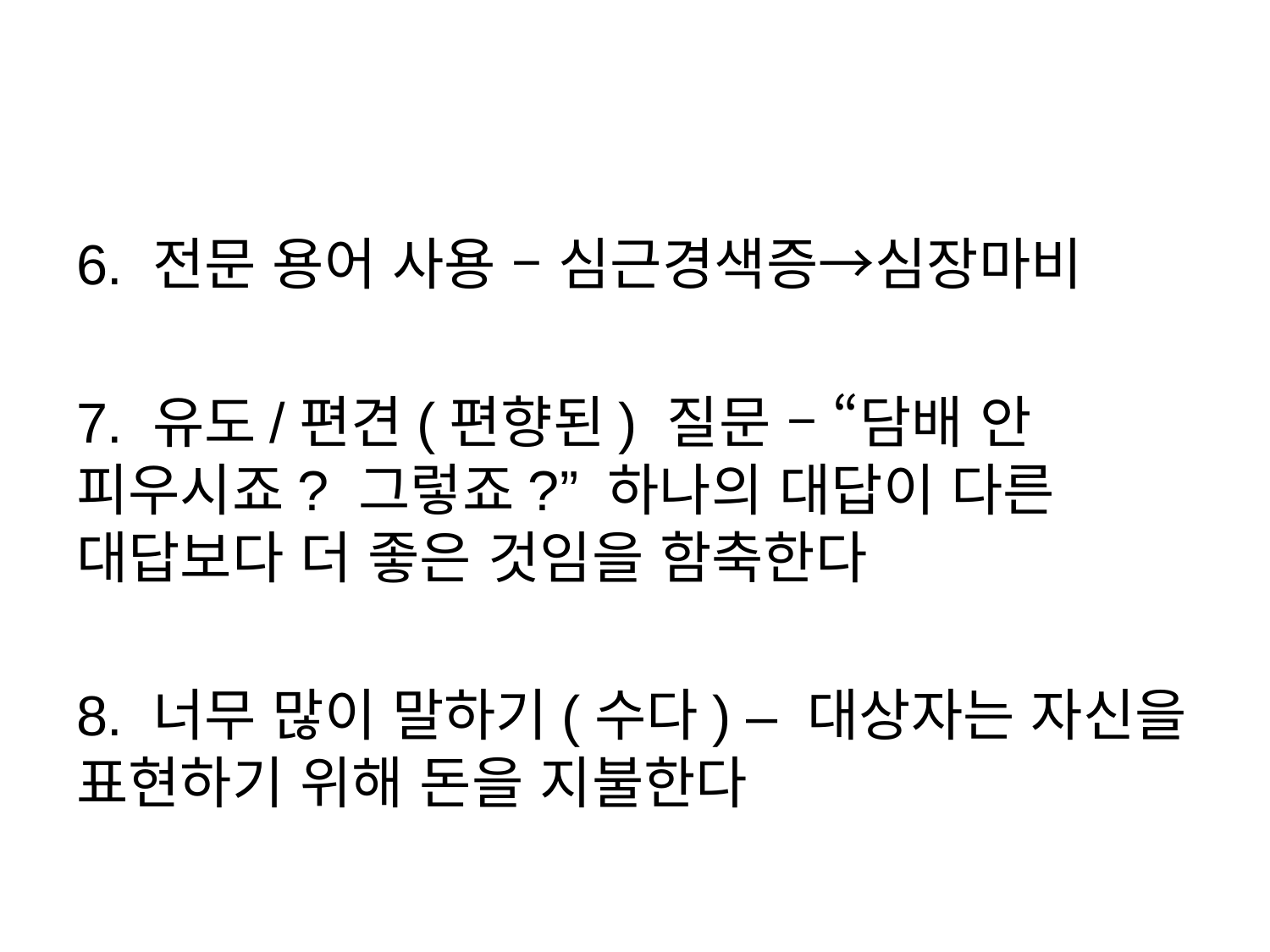

#
6. 전문 용어 사용 – 심근경색증→심장마비

7. 유도/편견(편향된) 질문 – “담배 안 피우시죠? 그렇죠?” 하나의 대답이 다른 대답보다 더 좋은 것임을 함축한다

8. 너무 많이 말하기(수다) – 대상자는 자신을 표현하기 위해 돈을 지불한다